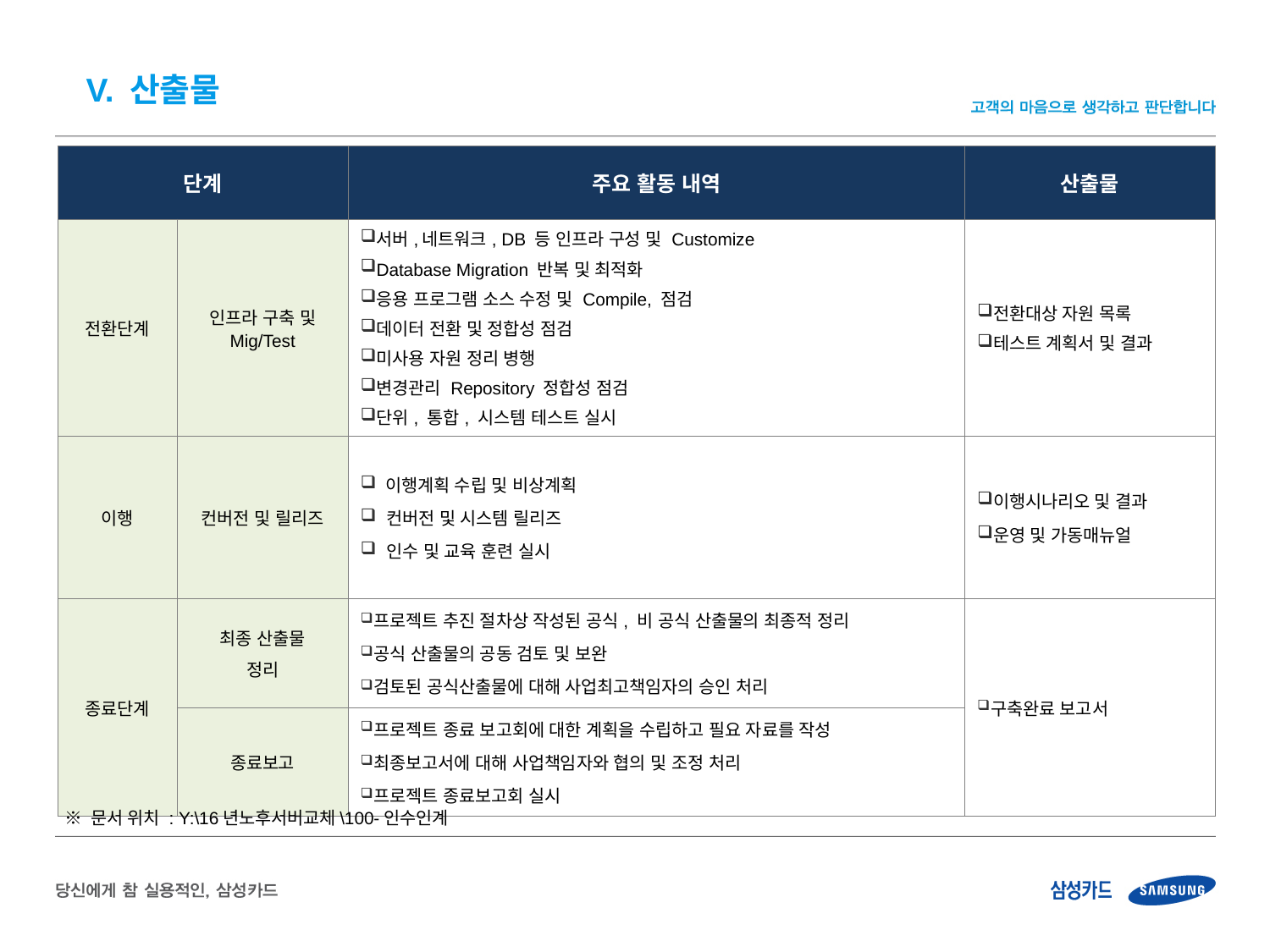

V. 산출물
| 단계 |  | 주요 활동 내역 | 산출물 |
| --- | --- | --- | --- |
| 전환단계 | 인프라 구축 및 Mig/Test | 서버,네트워크, DB 등 인프라 구성 및 Customize Database Migration 반복 및 최적화 응용 프로그램 소스 수정 및 Compile, 점검 데이터 전환 및 정합성 점검 미사용 자원 정리 병행 변경관리 Repository 정합성 점검 단위, 통합, 시스템 테스트 실시 | 전환대상 자원 목록 테스트 계획서 및 결과 |
| 이행 | 컨버전 및 릴리즈 | 이행계획 수립 및 비상계획 컨버전 및 시스템 릴리즈 인수 및 교육 훈련 실시 | 이행시나리오 및 결과 운영 및 가동매뉴얼 |
| 종료단계 | 최종 산출물 정리 | 프로젝트 추진 절차상 작성된 공식, 비 공식 산출물의 최종적 정리 공식 산출물의 공동 검토 및 보완 검토된 공식산출물에 대해 사업최고책임자의 승인 처리 | 구축완료 보고서 |
|  | 종료보고 | 프로젝트 종료 보고회에 대한 계획을 수립하고 필요 자료를 작성 최종보고서에 대해 사업책임자와 협의 및 조정 처리 프로젝트 종료보고회 실시 |  |
※ 문서 위치 : Y:\16년노후서버교체\100-인수인계